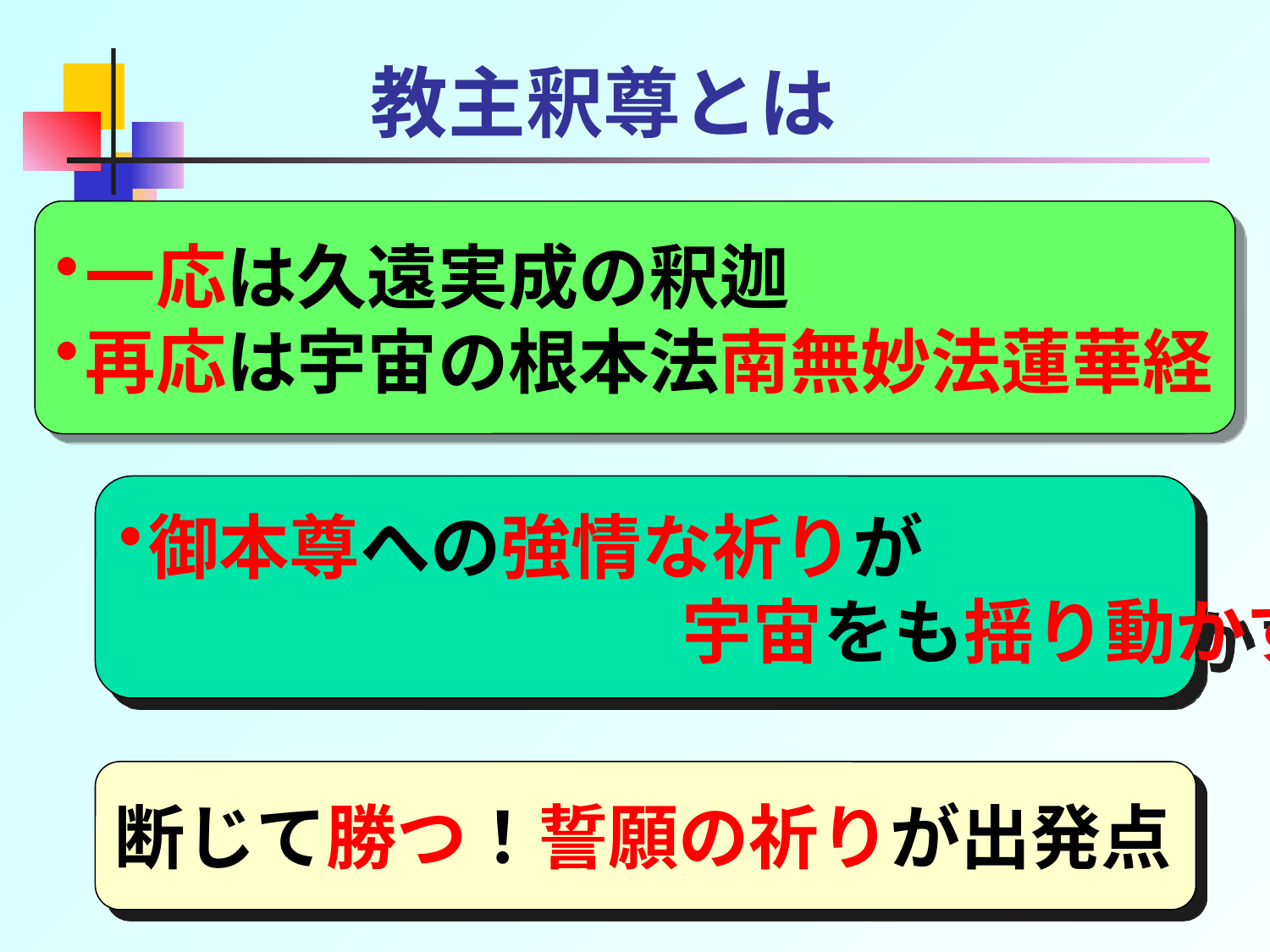

# 教主釈尊とは
一応は久遠実成の釈迦
再応は宇宙の根本法南無妙法蓮華経
御本尊への強情な祈りが
　　　　　　　　宇宙をも揺り動かす
断じて勝つ！誓願の祈りが出発点